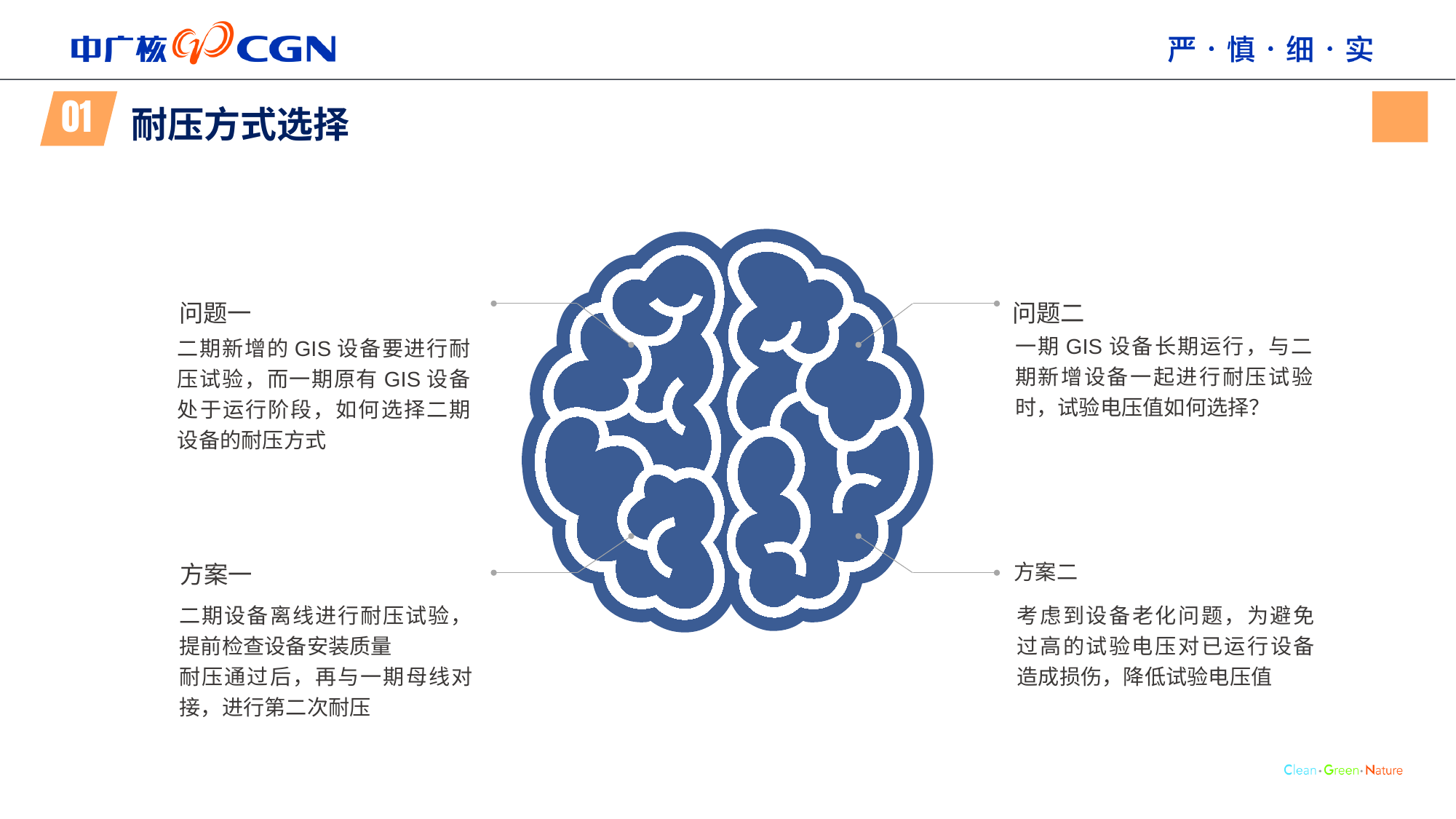

01

耐压方式选择

问题二
一期GIS设备长期运行，与二期新增设备一起进行耐压试验时，试验电压值如何选择？
问题一
二期新增的GIS设备要进行耐压试验，而一期原有GIS设备处于运行阶段，如何选择二期设备的耐压方式
方案二
考虑到设备老化问题，为避免过高的试验电压对已运行设备造成损伤，降低试验电压值
方案一
二期设备离线进行耐压试验，提前检查设备安装质量
耐压通过后，再与一期母线对接，进行第二次耐压